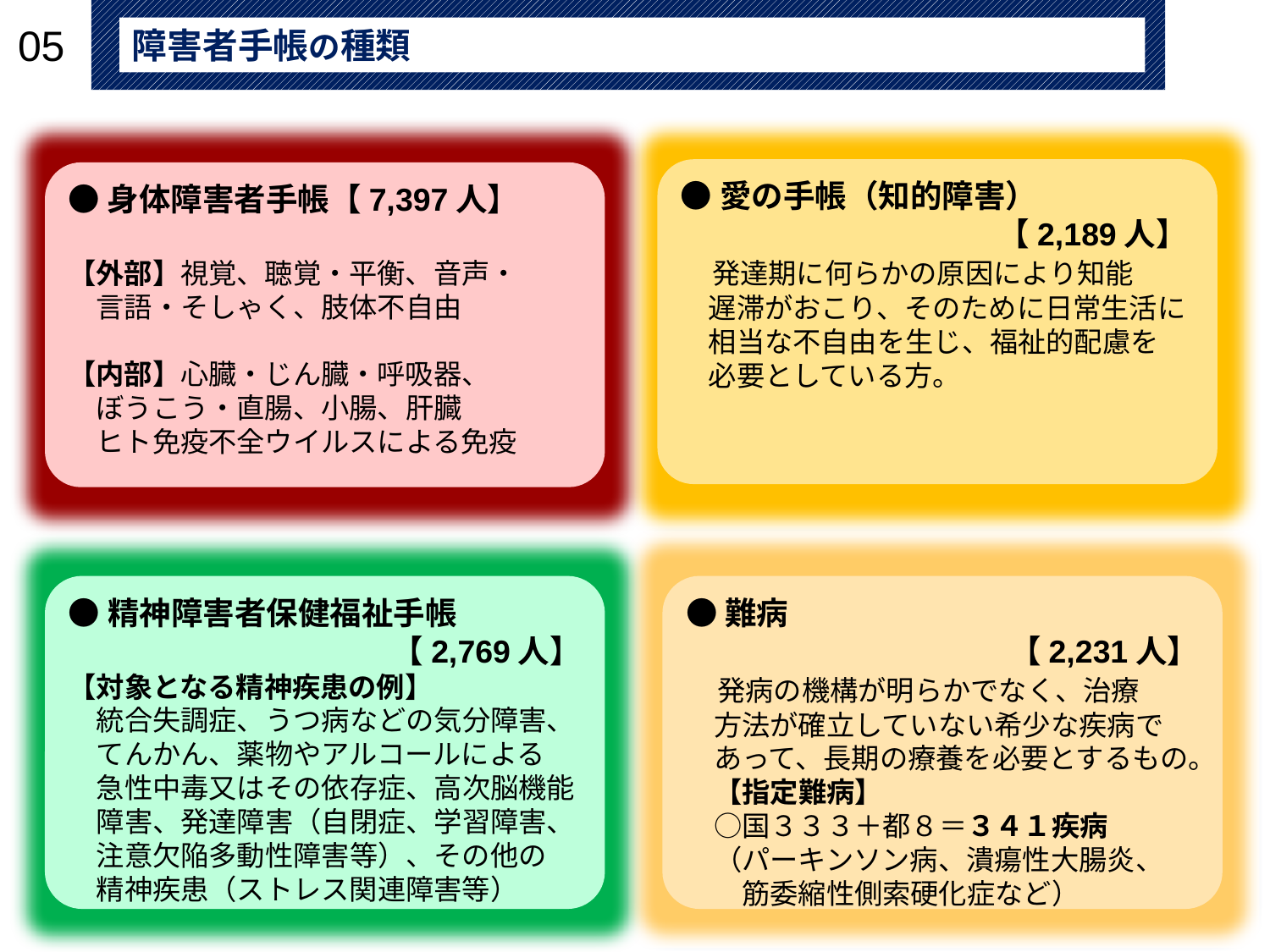

05
障害者手帳の種類

●愛の手帳（知的障害）
　　　　　　　　　　【2,189人】
　発達期に何らかの原因により知能
　遅滞がおこり、そのために日常生活に
　相当な不自由を生じ、福祉的配慮を
　必要としている方。
●身体障害者手帳【7,397人】

【外部】視覚、聴覚・平衡、音声・
　言語・そしゃく、肢体不自由

【内部】心臓・じん臓・呼吸器、
　ぼうこう・直腸、小腸、肝臓
　ヒト免疫不全ウイルスによる免疫

●精神障害者保健福祉手帳
【2,769人】
【対象となる精神疾患の例】
　統合失調症、うつ病などの気分障害、
　てんかん、薬物やアルコールによる
　急性中毒又はその依存症、高次脳機能
　障害、発達障害（自閉症、学習障害、
　注意欠陥多動性障害等）、その他の
　精神疾患（ストレス関連障害等）
●難病
【2,231人】
　発病の機構が明らかでなく、治療
　方法が確立していない希少な疾病で
　あって、長期の療養を必要とするもの。
　【指定難病】
　○国３３３＋都８＝３４１疾病
　（パーキンソン病、潰瘍性大腸炎、
　　筋委縮性側索硬化症など）
7